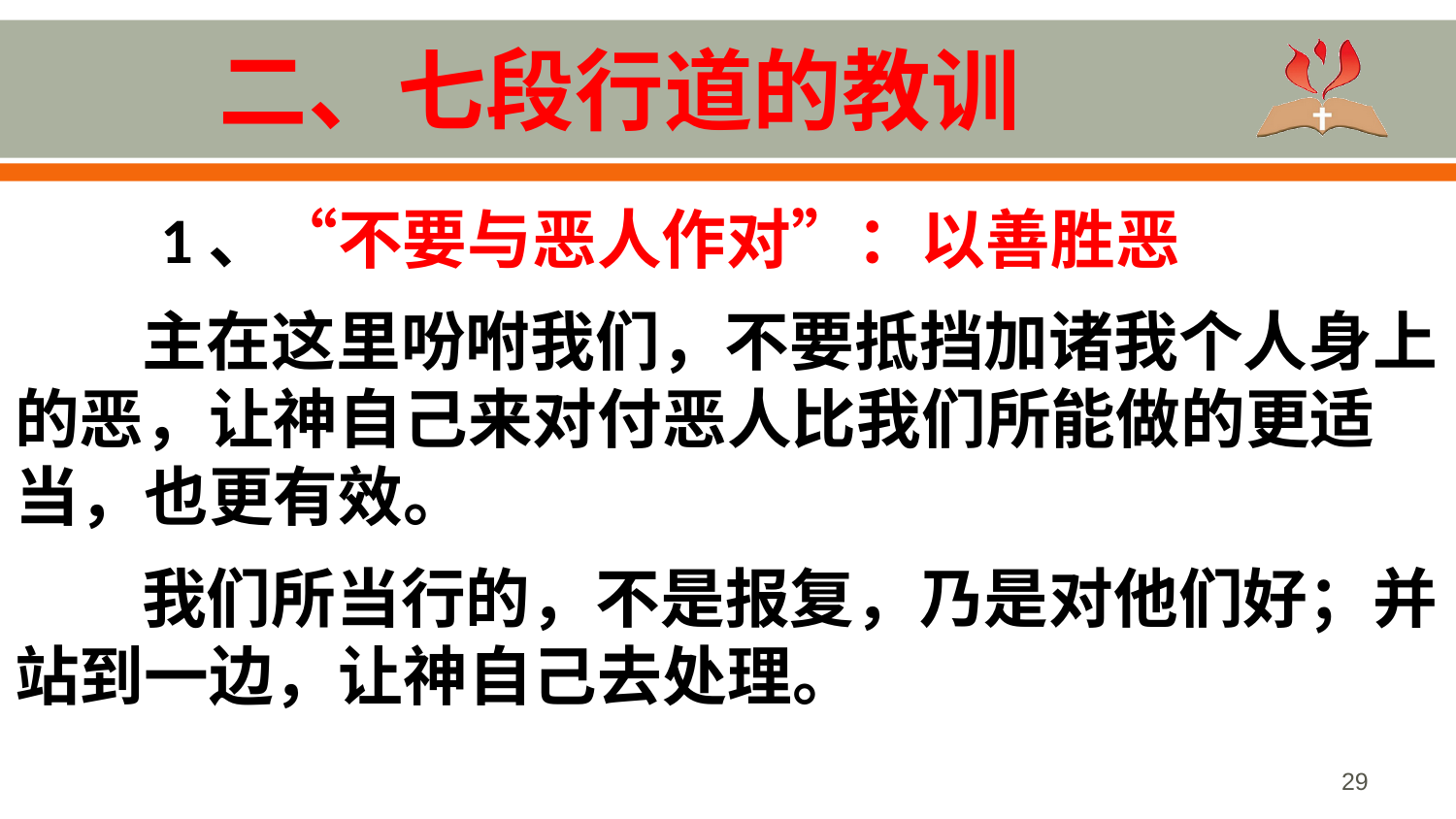

# 二、七段行道的教训
          1、“不要与恶人作对”：以善胜恶
主在这里吩咐我们，不要抵挡加诸我个人身上的恶，让神自己来对付恶人比我们所能做的更适当，也更有效。
我们所当行的，不是报复，乃是对他们好；并站到一边，让神自己去处理。

29